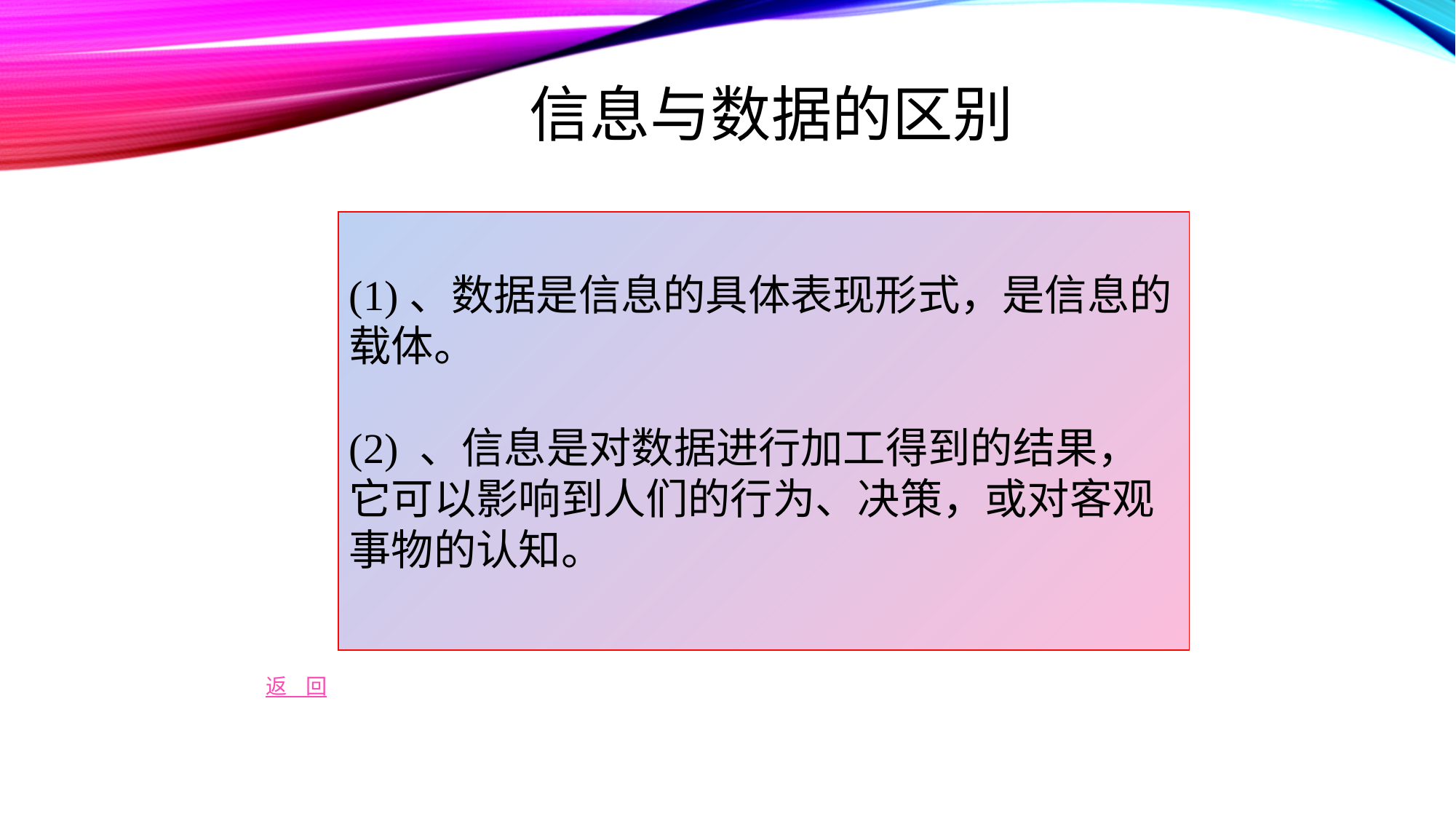

信息与数据的区别

(1)、数据是信息的具体表现形式，是信息的载体。

(2) 、信息是对数据进行加工得到的结果，它可以影响到人们的行为、决策，或对客观事物的认知。
返    回